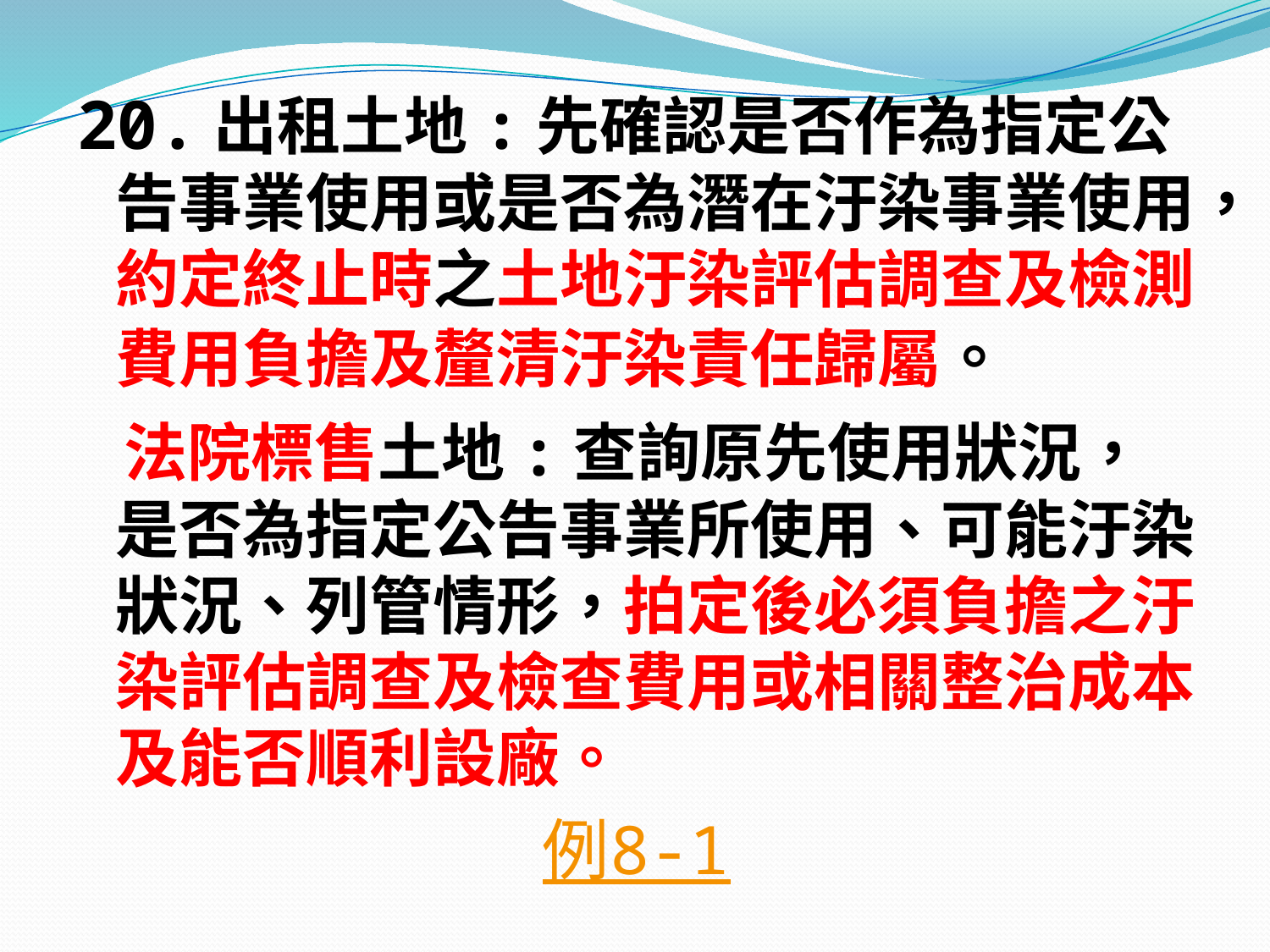

20.出租土地:先確認是否作為指定公告事業使用或是否為潛在汙染事業使用，約定終止時之土地汙染評估調查及檢測費用負擔及釐清汙染責任歸屬。
  法院標售土地:查詢原先使用狀況，是否為指定公告事業所使用、可能汙染狀況、列管情形，拍定後必須負擔之汙染評估調查及檢查費用或相關整治成本及能否順利設廠。
例8-1